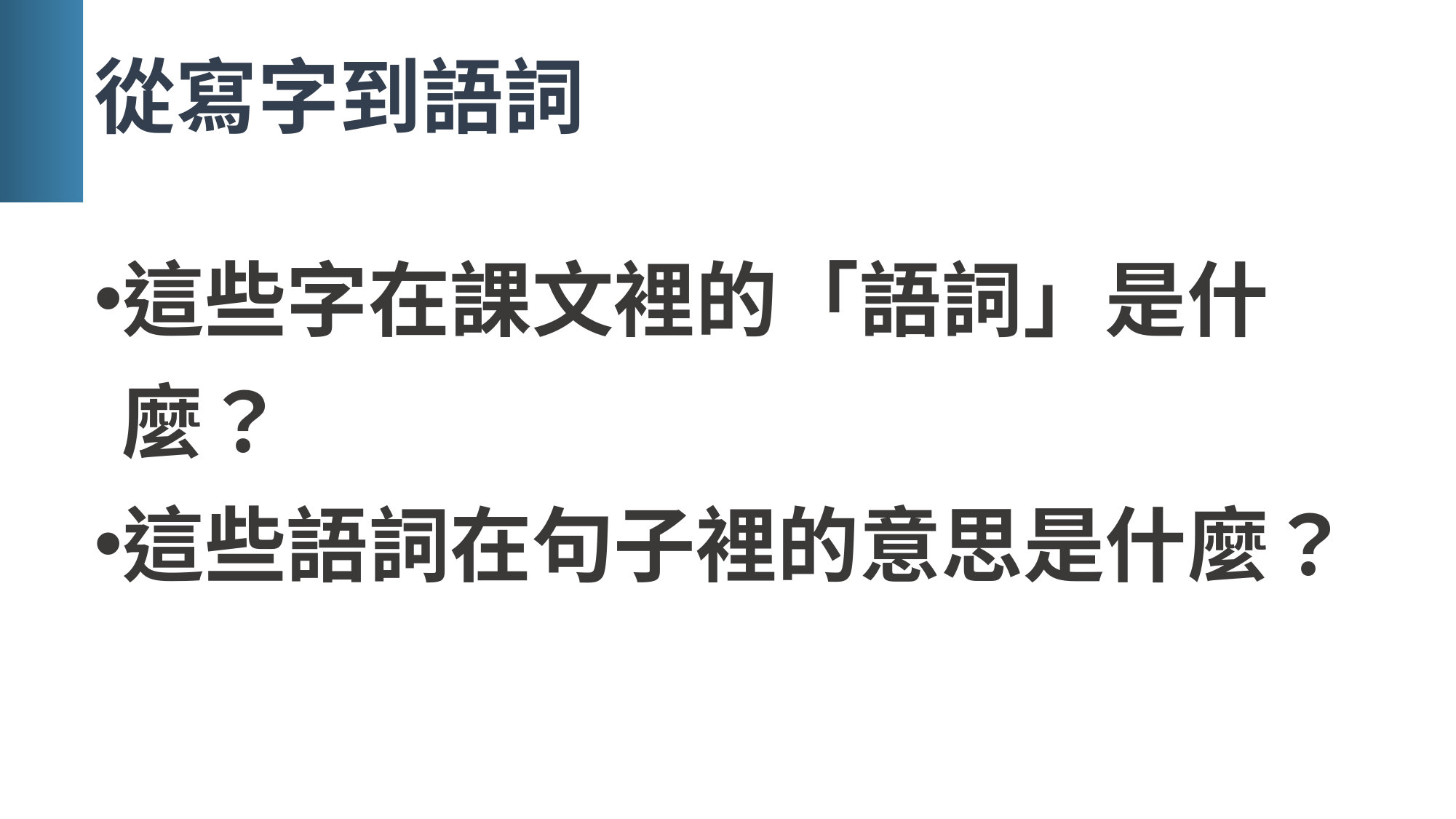

# 從寫字到語詞
這些字在課文裡的「語詞」是什麼？
這些語詞在句子裡的意思是什麼？